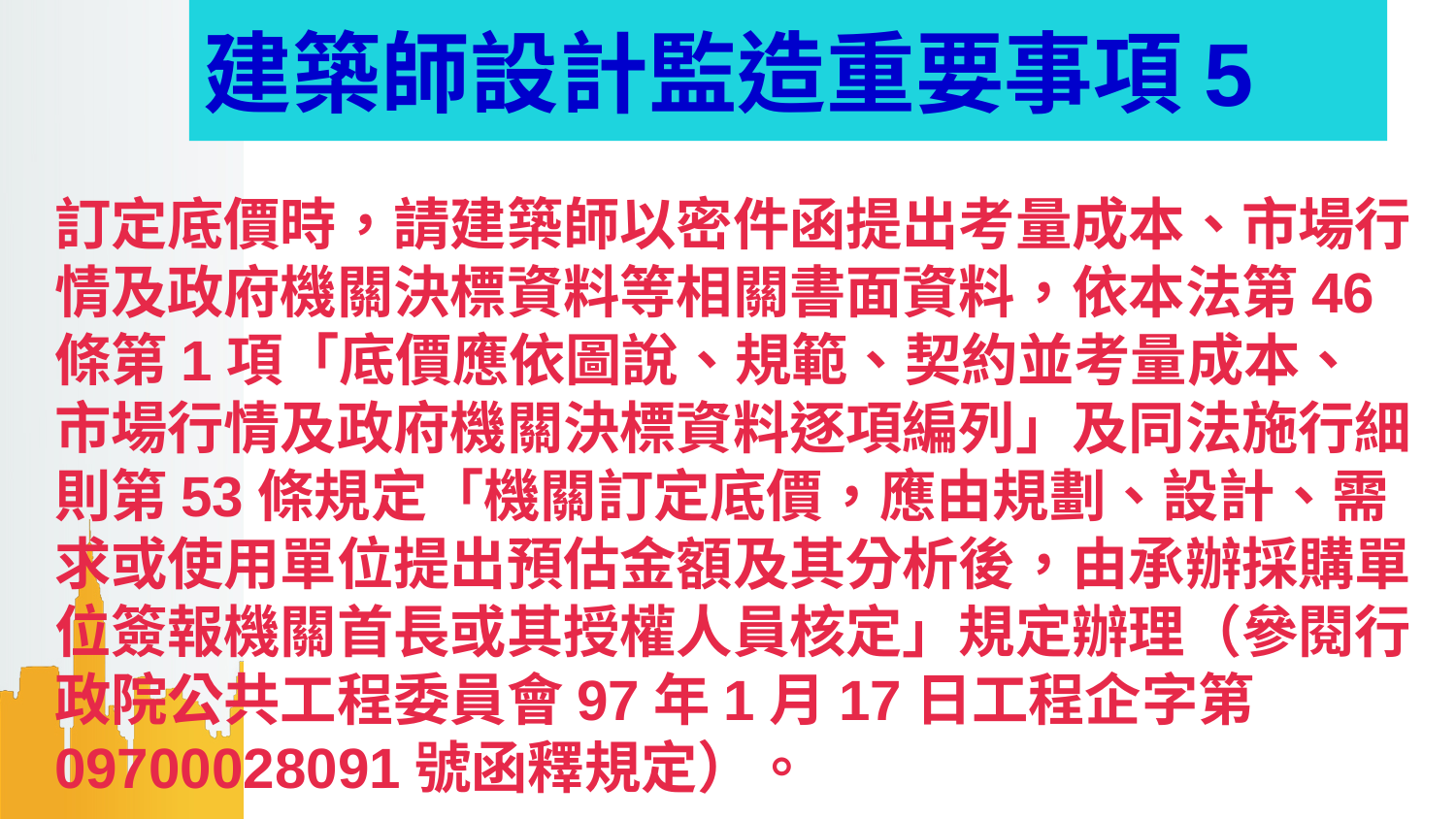

# 建築師設計監造重要事項5
訂定底價時，請建築師以密件函提出考量成本、市場行情及政府機關決標資料等相關書面資料，依本法第46條第1項「底價應依圖說、規範、契約並考量成本、市場行情及政府機關決標資料逐項編列」及同法施行細則第53條規定「機關訂定底價，應由規劃、設計、需求或使用單位提出預估金額及其分析後，由承辦採購單位簽報機關首長或其授權人員核定」規定辦理（參閱行政院公共工程委員會97年1月17日工程企字第09700028091號函釋規定）。